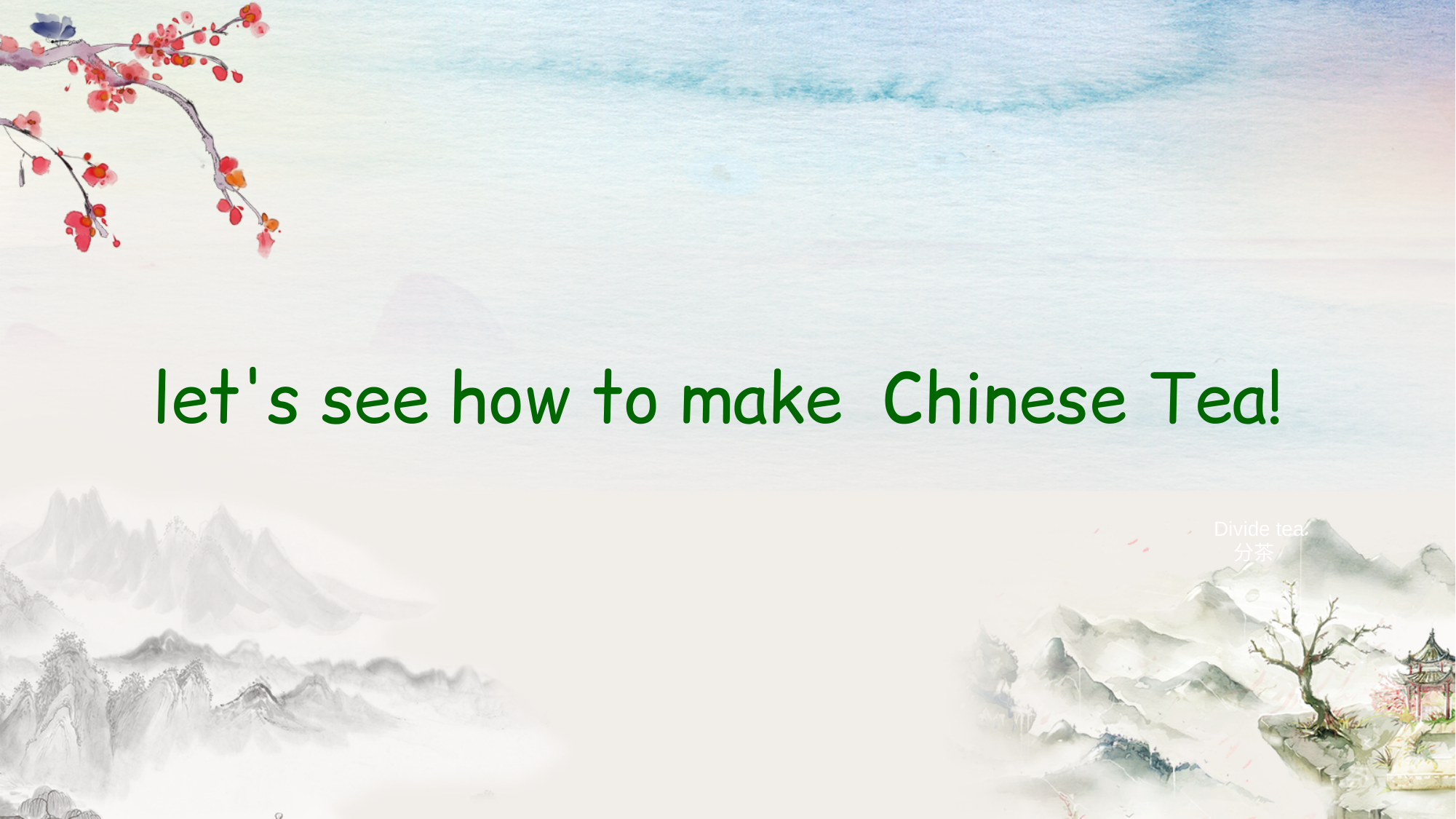

let's see how to make  Chinese Tea!
   Divide tea
       分茶

13